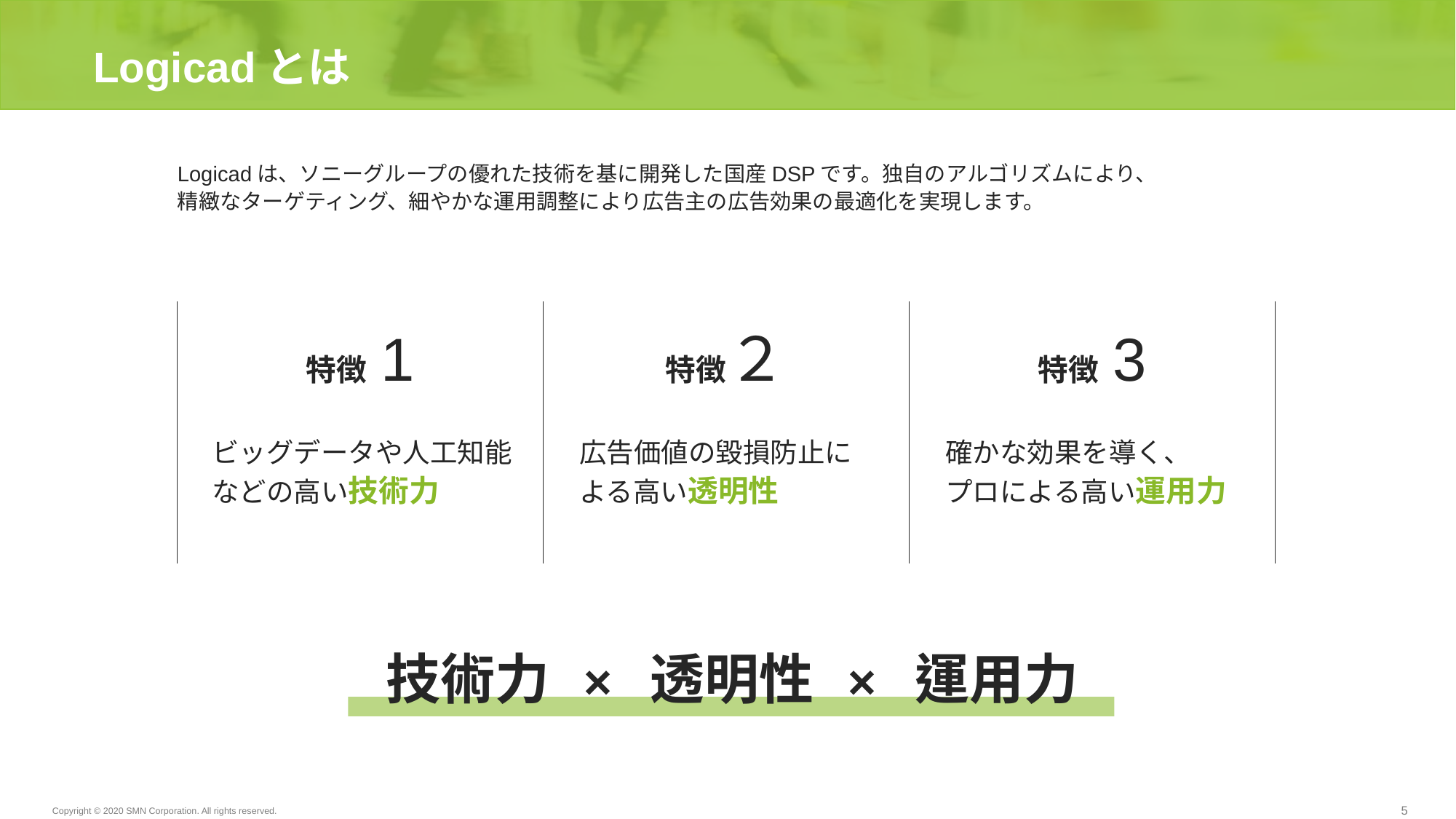

# Logicadとは
Logicadは、ソニーグループの優れた技術を基に開発した国産DSPです。独自のアルゴリズムにより、
精緻なターゲティング、細やかな運用調整により広告主の広告効果の最適化を実現します。
特徴 1
特徴２
特徴 3
ビッグデータや人工知能
などの高い技術力
広告価値の毀損防止に
よる高い透明性
確かな効果を導く、
プロによる高い運用力
技術力  ×  透明性  ×  運用力